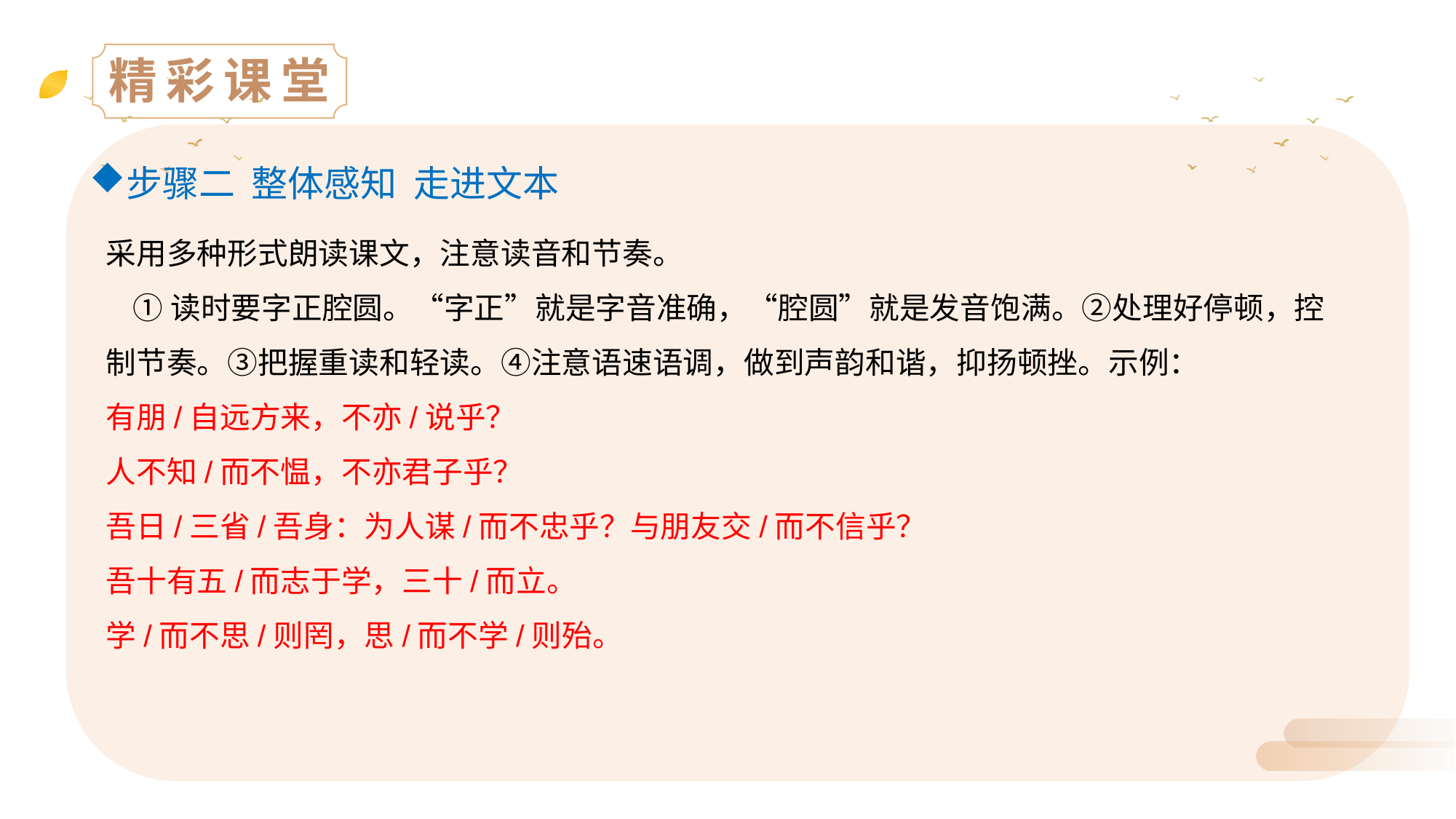

精彩课堂
步骤二  整体感知  走进文本
采用多种形式朗读课文，注意读音和节奏。
    ①读时要字正腔圆。“字正”就是字音准确，“腔圆”就是发音饱满。②处理好停顿，控制节奏。③把握重读和轻读。④注意语速语调，做到声韵和谐，抑扬顿挫。示例：
有朋/自远方来，不亦/说乎？
人不知/而不愠，不亦君子乎？
吾日/三省/吾身：为人谋/而不忠乎？与朋友交/而不信乎？
吾十有五/而志于学，三十/而立。
学/而不思/则罔，思/而不学/则殆。